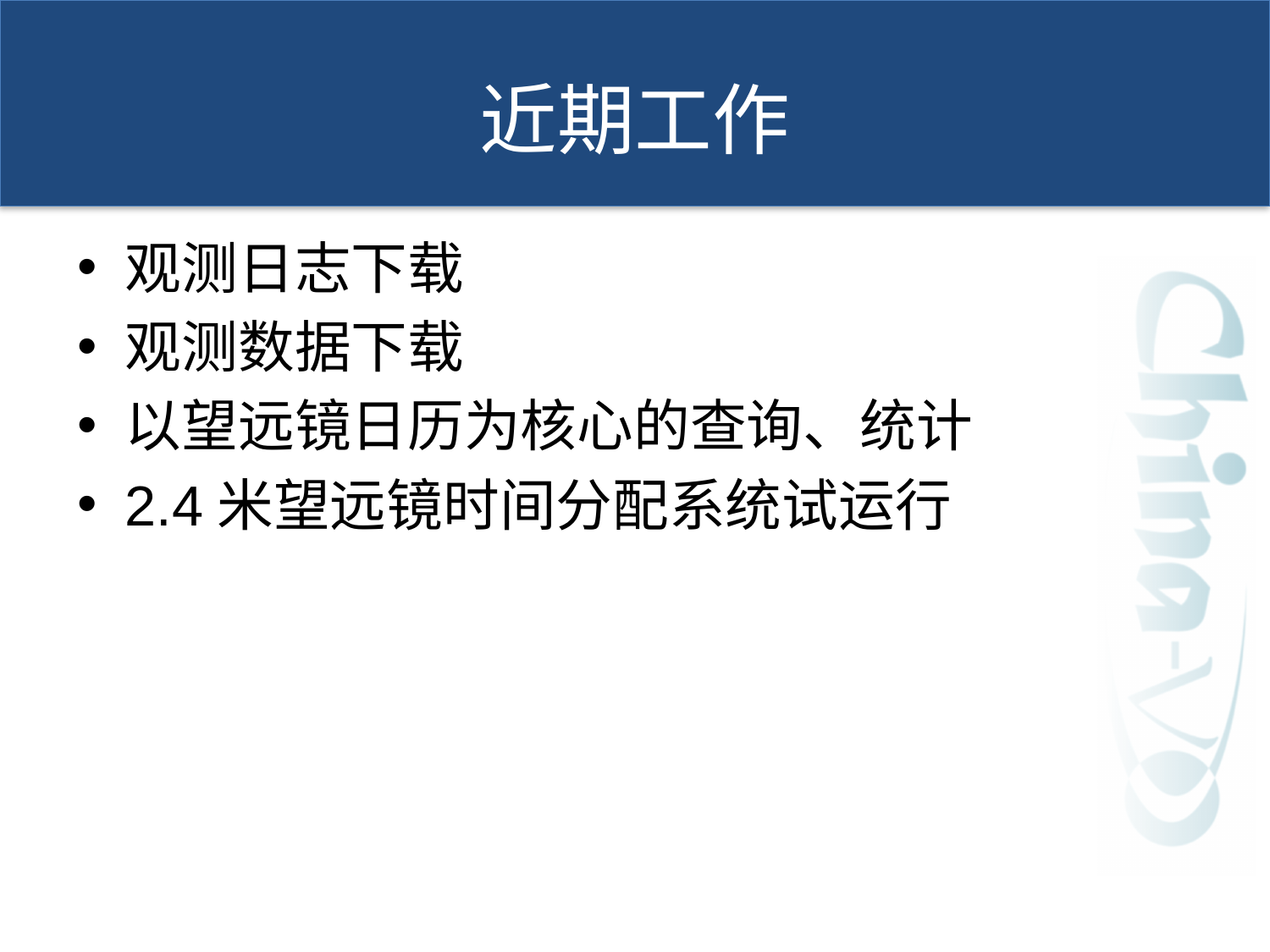

# 近期工作
观测日志下载
观测数据下载
以望远镜日历为核心的查询、统计
2.4米望远镜时间分配系统试运行